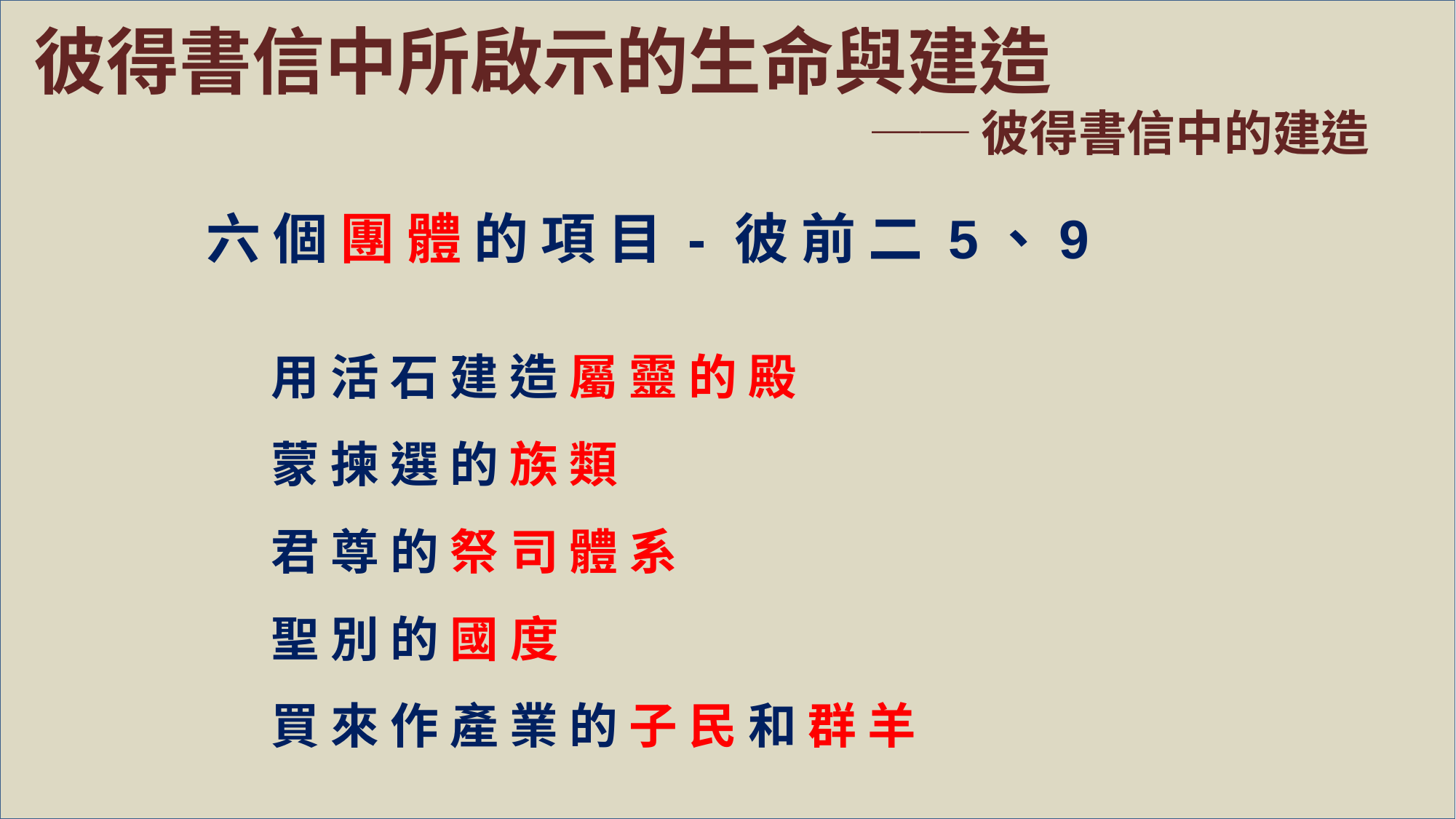

彼得書信中所啟示的生命與建造
      ──彼得書信中的建造

六 個 團 體 的 項 目 - 彼 前 二 5、9

用 活 石 建 造 屬 靈 的 殿
蒙 揀 選 的 族 類
君 尊 的 祭 司 體 系
聖 別 的 國 度
買 來 作 產 業 的 子 民 和 群 羊